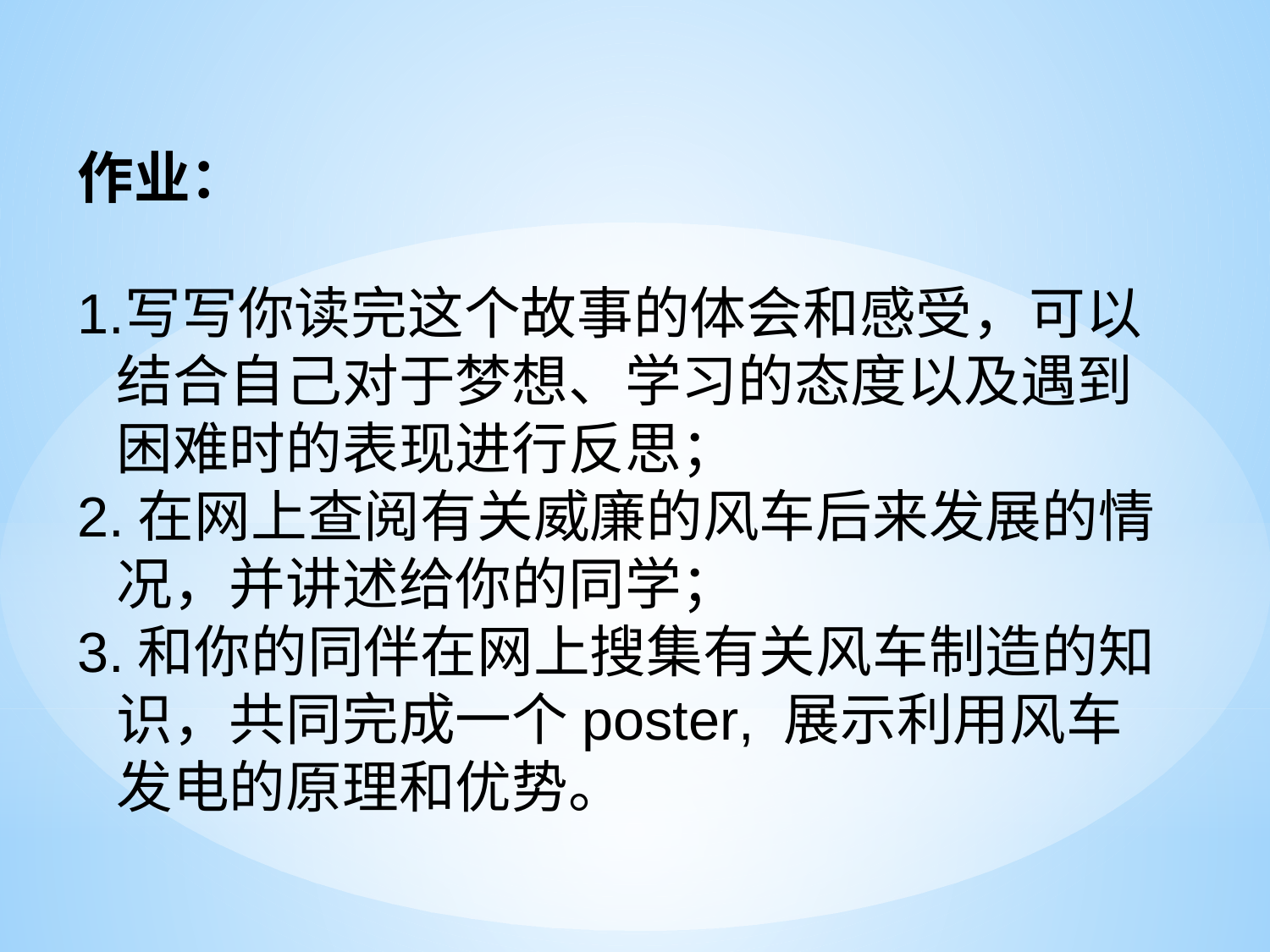

作业：

写写你读完这个故事的体会和感受，可以
  结合自己对于梦想、学习的态度以及遇到
  困难时的表现进行反思；
2.在网上查阅有关威廉的风车后来发展的情
  况，并讲述给你的同学；
3.和你的同伴在网上搜集有关风车制造的知
  识，共同完成一个poster, 展示利用风车
  发电的原理和优势。